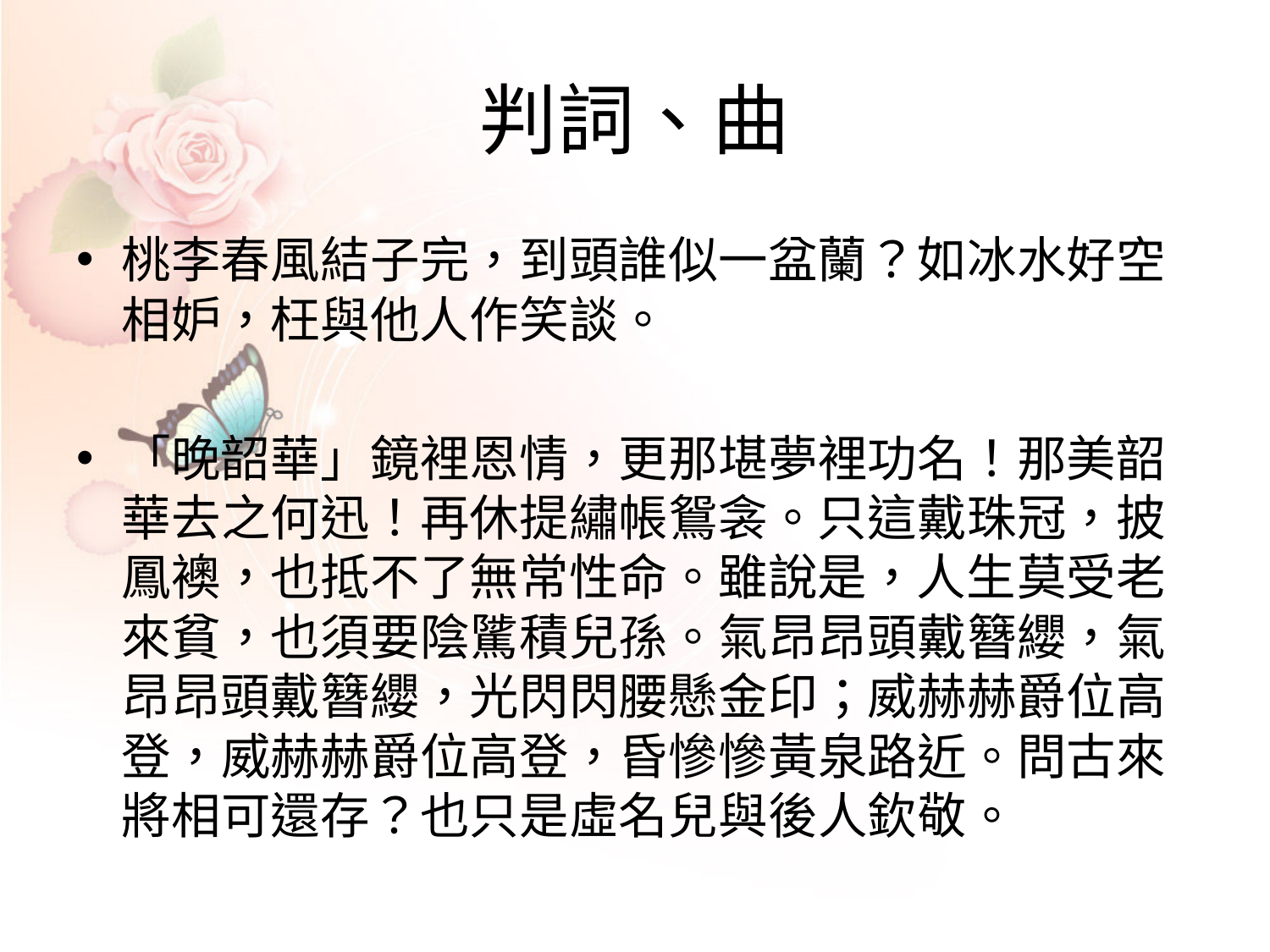

# 判詞、曲
桃李春風結子完，到頭誰似一盆蘭？如冰水好空相妒，枉與他人作笑談。

「晚韶華」鏡裡恩情，更那堪夢裡功名！那美韶華去之何迅！再休提繡帳鴛衾。只這戴珠冠，披鳳襖，也抵不了無常性命。雖說是，人生莫受老來貧，也須要陰騭積兒孫。氣昂昂頭戴簪纓，氣昂昂頭戴簪纓，光閃閃腰懸金印；威赫赫爵位高登，威赫赫爵位高登，昏慘慘黃泉路近。問古來將相可還存？也只是虛名兒與後人欽敬。